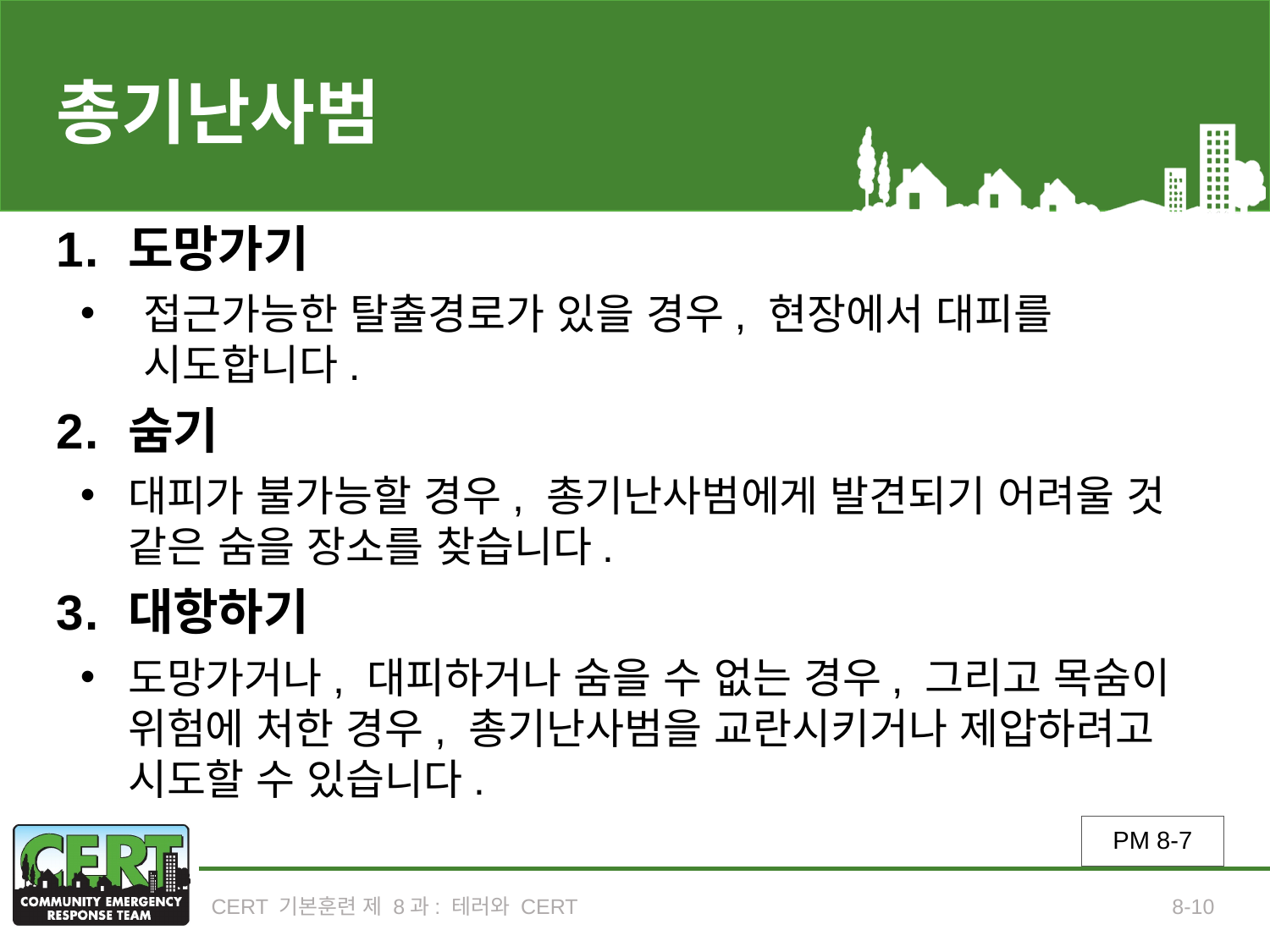

# 총기난사범
도망가기
접근가능한 탈출경로가 있을 경우, 현장에서 대피를 시도합니다.
숨기
대피가 불가능할 경우, 총기난사범에게 발견되기 어려울 것 같은 숨을 장소를 찾습니다.
대항하기
도망가거나, 대피하거나 숨을 수 없는 경우, 그리고 목숨이 위험에 처한 경우, 총기난사범을 교란시키거나 제압하려고 시도할 수 있습니다.
PM 8-7
CERT 기본훈련 제 8과: 테러와 CERT
8-10